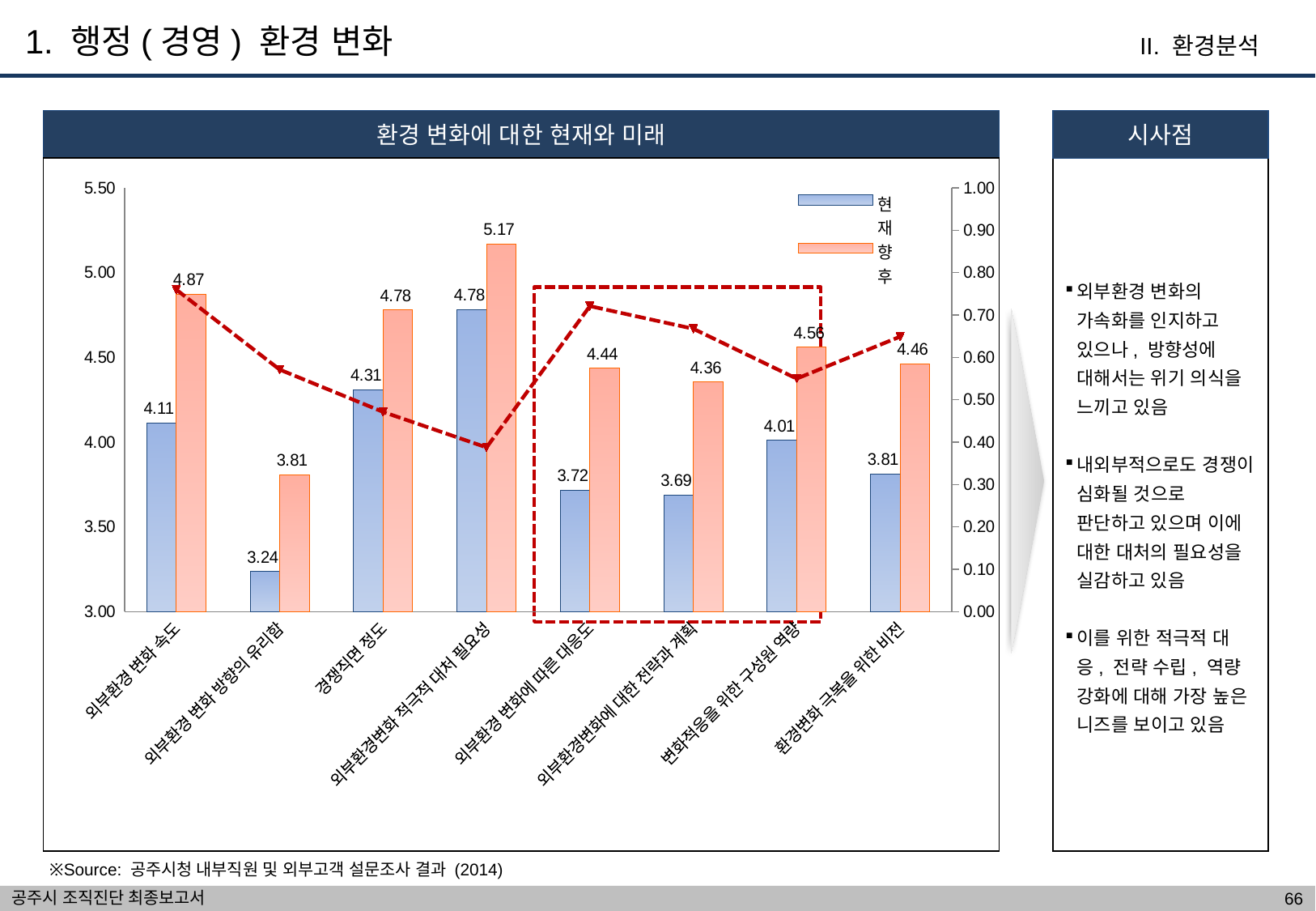

1. 행정(경영) 환경 변화
II. 환경분석
환경 변화에 대한 현재와 미래
시사점

외부환경 변화의 가속화를 인지하고 있으나, 방향성에 대해서는 위기 의식을 느끼고 있음

내외부적으로도 경쟁이 심화될 것으로 판단하고 있으며 이에 대한 대처의 필요성을 실감하고 있음

이를 위한 적극적 대응, 전략 수립, 역량 강화에 대해 가장 높은 니즈를 보이고 있음

### Chart

| Category | 현재 | 향후 | Gap |
|---|---|---|---|
| 외부환경 변화 속도 | 4.113821138211382 | 4.873563218390808 | 0.7597420801794238 |
| 외부환경 변화 방향의 유리함 | 3.2362637362637363 | 3.807365439093482 | 0.5711017028297487 |
| 경쟁직면 정도 | 4.309782608695654 | 4.780979827089337 | 0.4711972183936828 |
| 외부환경변화 적극적 대처 필요성 | 4.782967032967036 | 5.170454545454546 | 0.3874875124875115 |
| 외부환경 변화에 따른 대응도 | 3.7154471544715397 | 4.4364161849711 | 0.720969030499554 |
| 외부환경변화에 대한 전략과 계획 | 3.6878453038674035 | 4.355300859598849 | 0.6674555557314505 |
| 변화적응을 위한 구성원 역량 | 4.010869565217387 | 4.560693641618502 | 0.5498240764011157 |
| 환경변화 극복을 위한 비전 | 3.812672176308536 | 4.461538461538462 | 0.6488662852299225 |

※ Source: 공주시청 내부직원 및 외부고객 설문조사 결과 (2014)